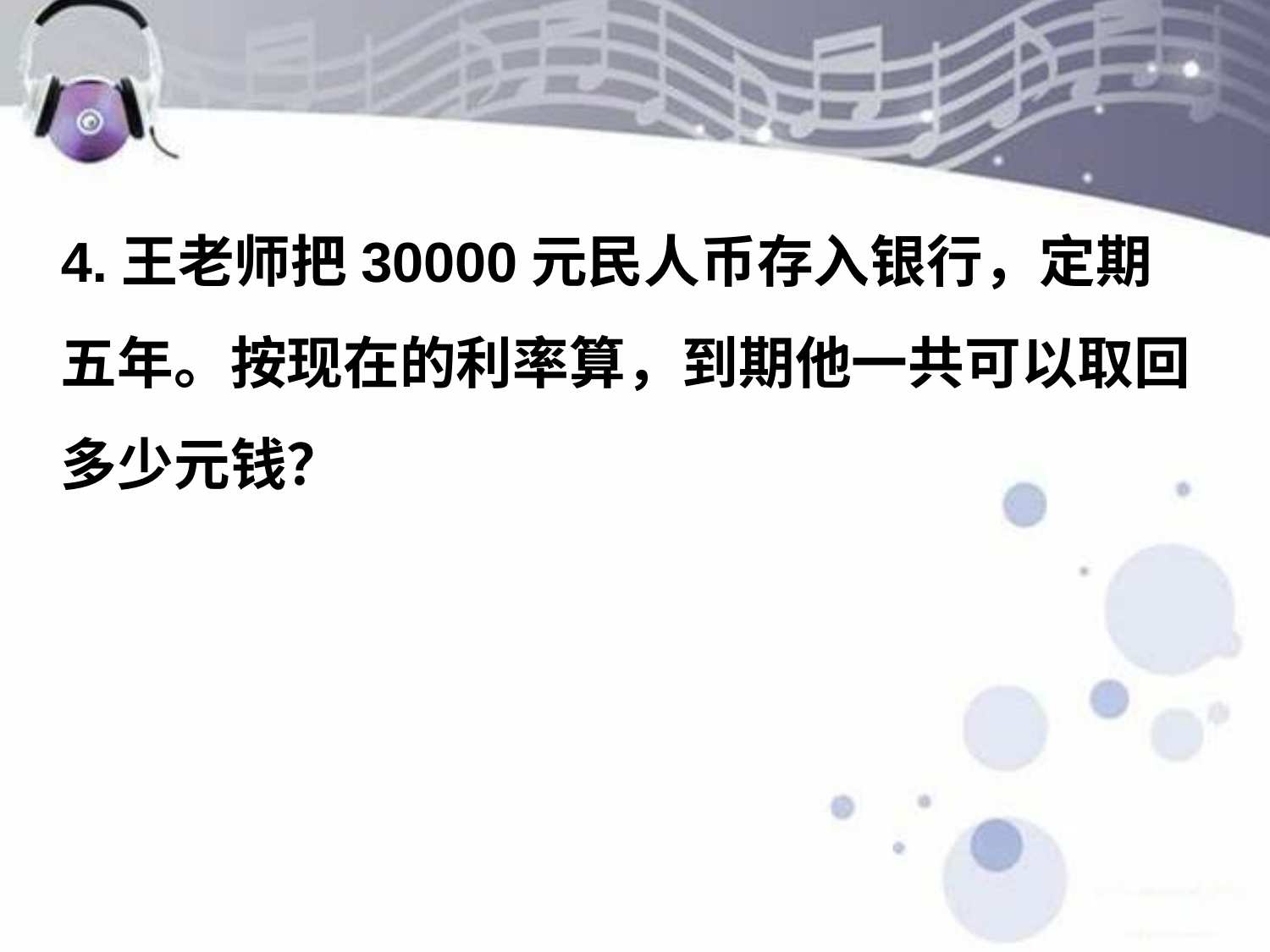

4.王老师把30000元民人币存入银行，定期五年。按现在的利率算，到期他一共可以取回多少元钱？